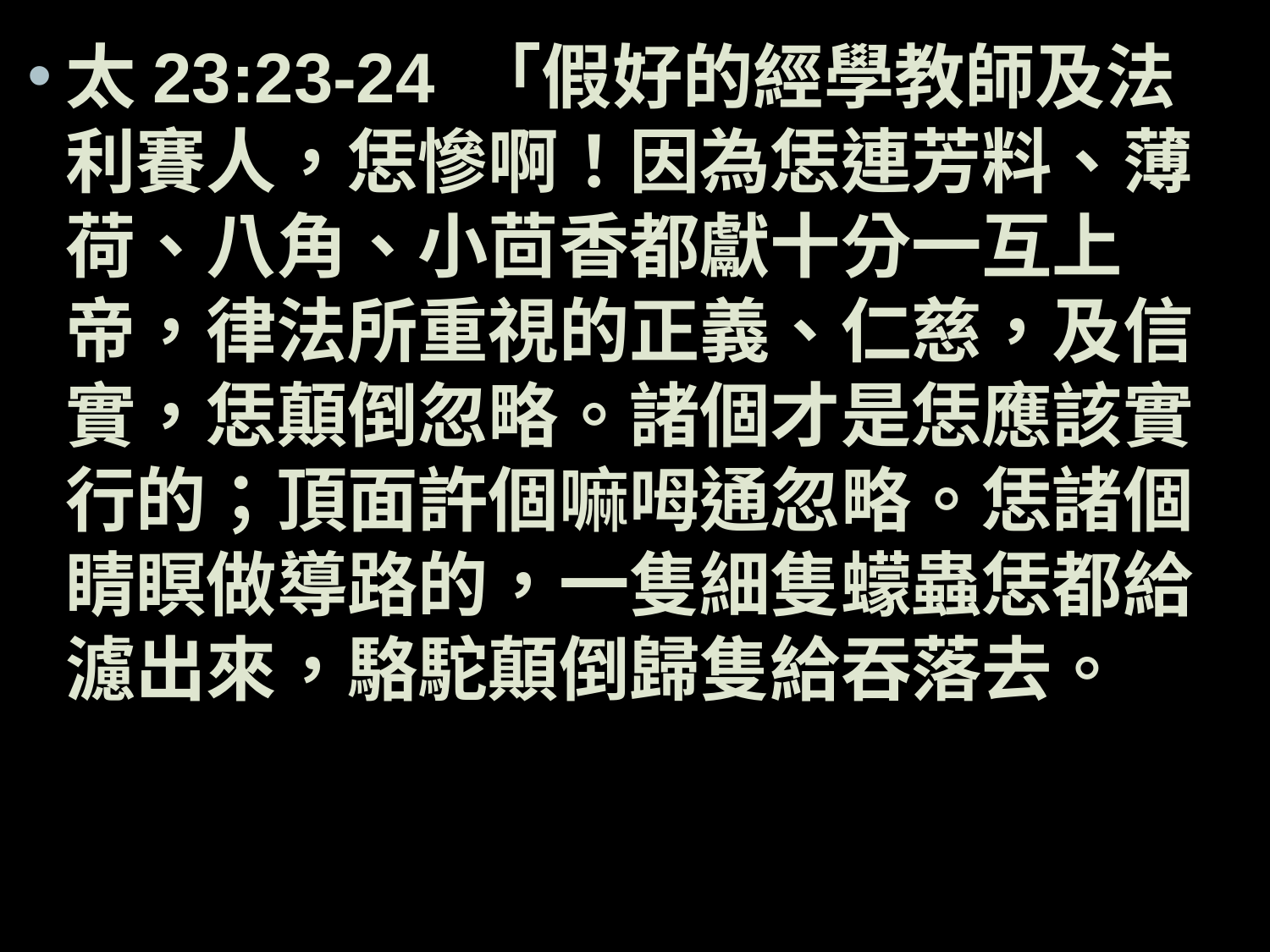

太23:23-24 「假好的經學教師及法利賽人，恁慘啊！因為恁連芳料、薄荷、八角、小茴香都獻十分一互上帝，律法所重視的正義、仁慈，及信實，恁顛倒忽略。諸個才是恁應該實行的；頂面許個嘛呣通忽略。恁諸個睛瞑做導路的，一隻細隻蠓蟲恁都給濾出來，駱駝顛倒歸隻給吞落去。